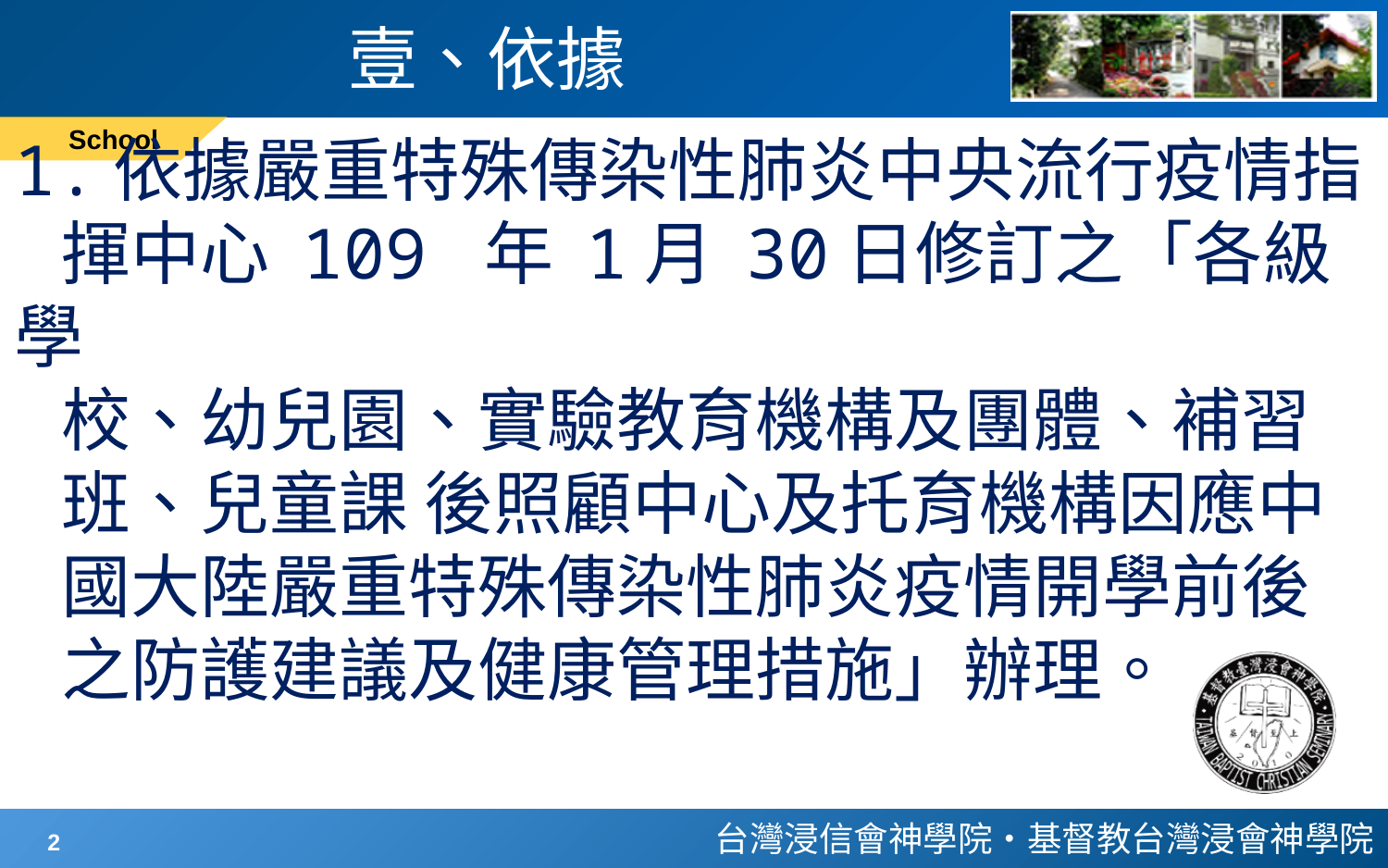

# 壹、依據
School
1.依據嚴重特殊傳染性肺炎中央流行疫情指
  揮中心 109 年 1月 30日修訂之「各級學
  校、幼兒園、實驗教育機構及團體、補習
  班、兒童課 後照顧中心及托育機構因應中
  國大陸嚴重特殊傳染性肺炎疫情開學前後
  之防護建議及健康管理措施」辦理。